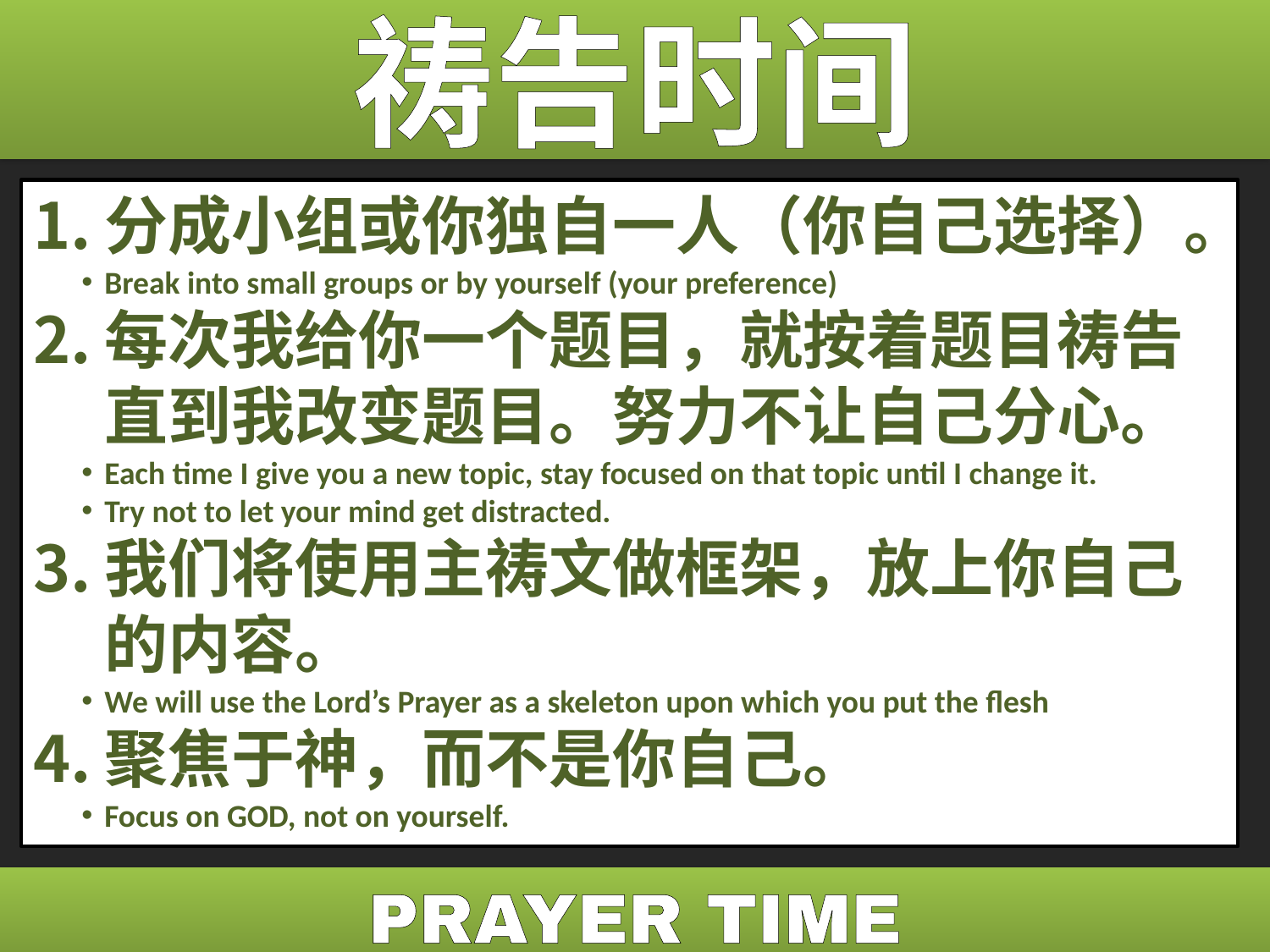

# 祷告时间
分成小组或你独自一人（你自己选择）。
Break into small groups or by yourself (your preference)
每次我给你一个题目，就按着题目祷告直到我改变题目。努力不让自己分心。
Each time I give you a new topic, stay focused on that topic until I change it.
Try not to let your mind get distracted.
我们将使用主祷文做框架，放上你自己的内容。
We will use the Lord’s Prayer as a skeleton upon which you put the flesh
聚焦于神，而不是你自己。
Focus on GOD, not on yourself.

PRAYER TIME